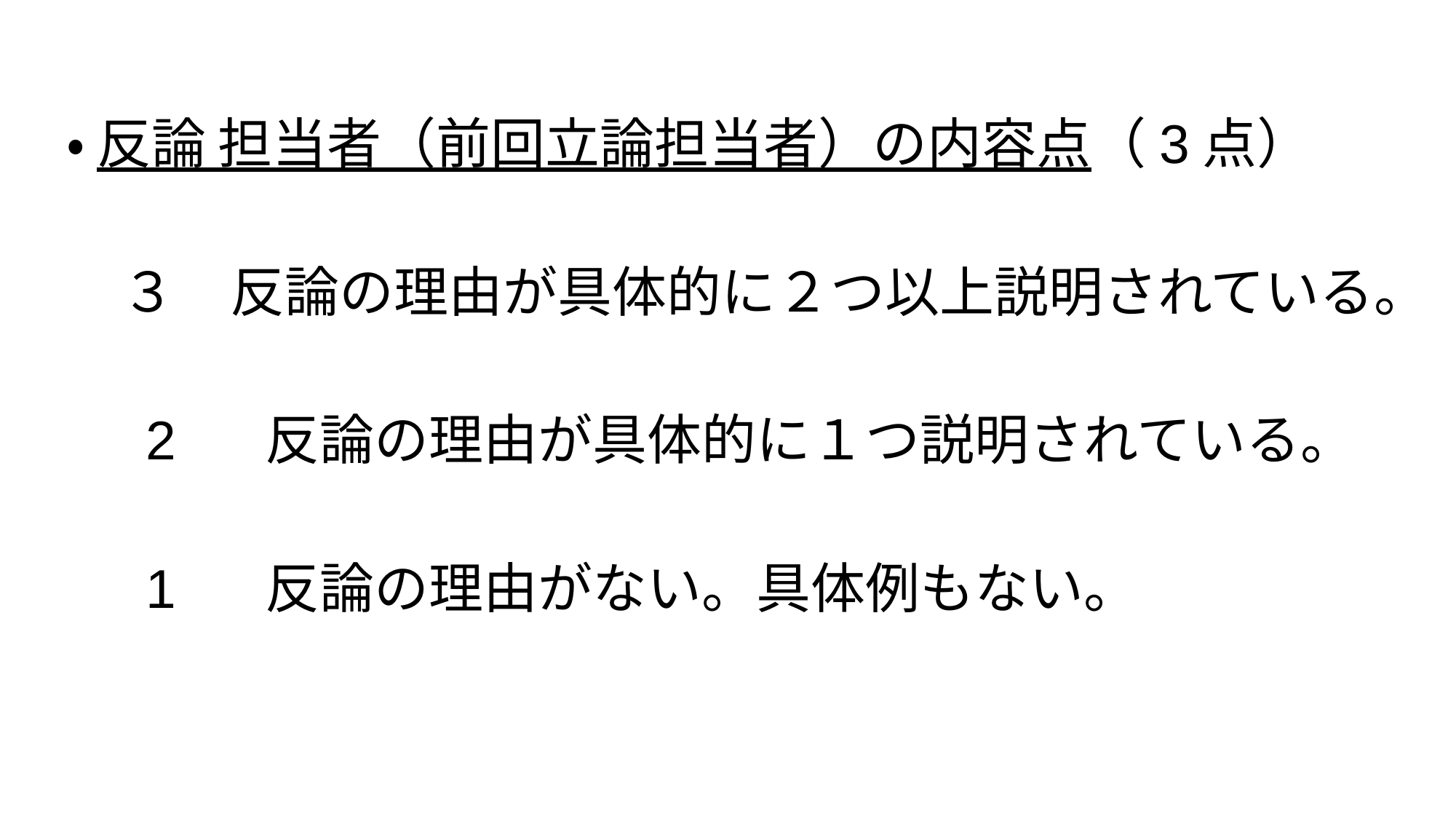

・ 反論 担当者（前回立論担当者）の内容点（3点）

　３　反論の理由が具体的に２つ以上説明されている。

　 2     反論の理由が具体的に１つ説明されている。

　 1     反論の理由がない。具体例もない。